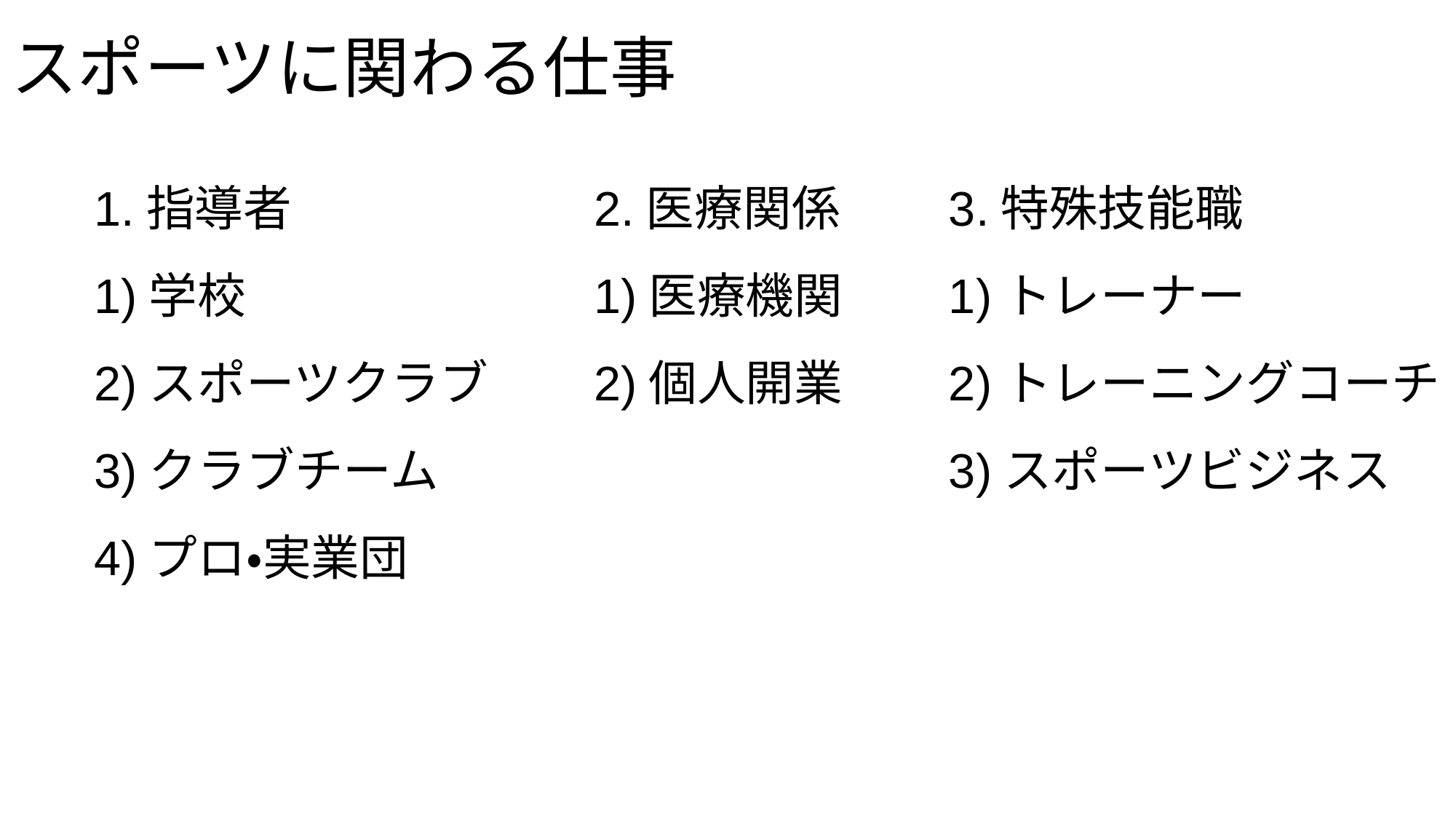

# スポーツに関わる仕事
1.指導者
1)学校
2)スポーツクラブ
3)クラブチーム
4)プロ・実業団

2.医療関係
1)医療機関
2)個人開業

3.特殊技能職
1)トレーナー
2)トレーニングコーチ
3)スポーツビジネス